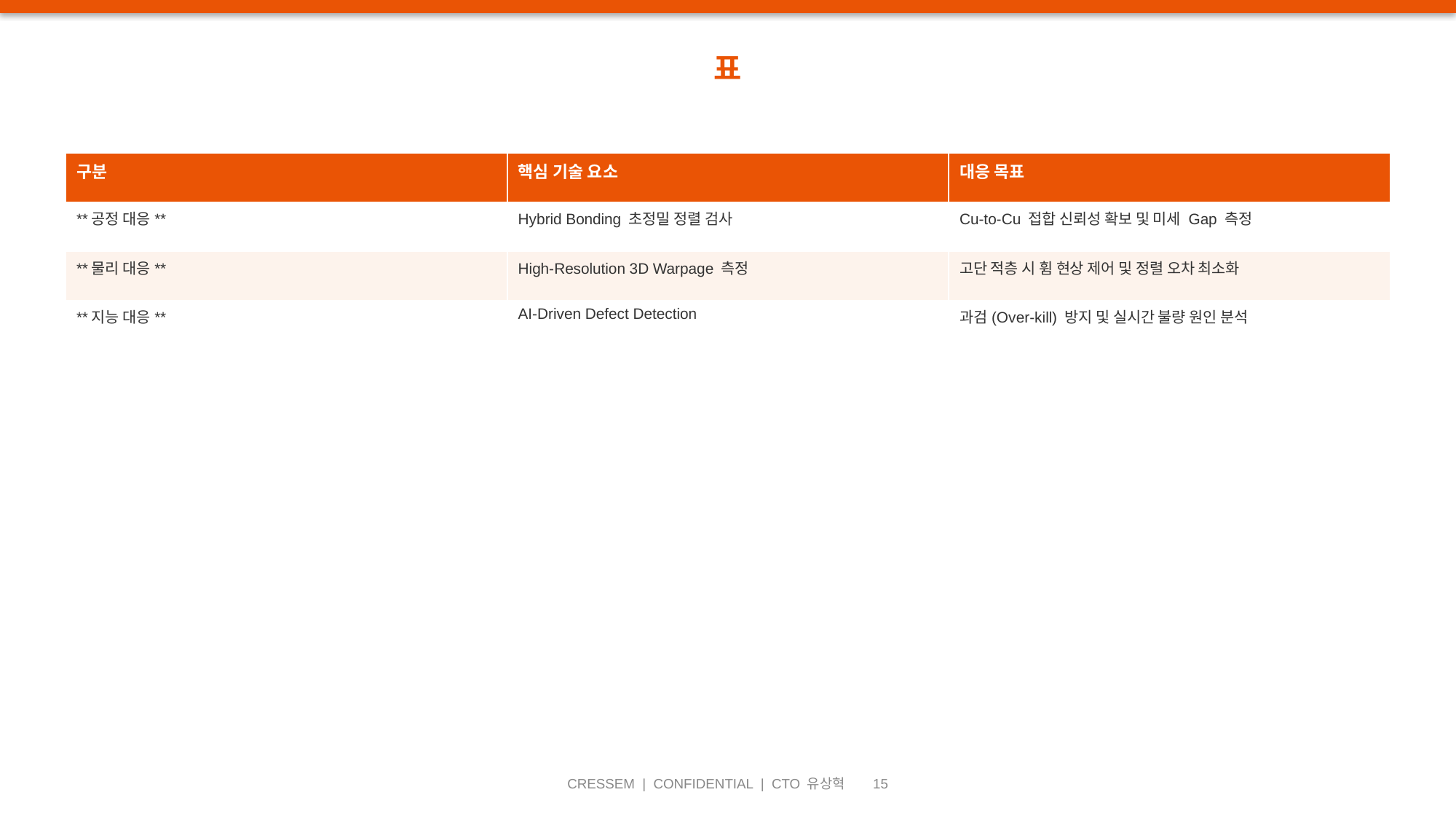

표
| 구분 | 핵심 기술 요소 | 대응 목표 |
| --- | --- | --- |
| \*\*공정 대응\*\* | Hybrid Bonding 초정밀 정렬 검사 | Cu-to-Cu 접합 신뢰성 확보 및 미세 Gap 측정 |
| \*\*물리 대응\*\* | High-Resolution 3D Warpage 측정 | 고단 적층 시 휨 현상 제어 및 정렬 오차 최소화 |
| \*\*지능 대응\*\* | AI-Driven Defect Detection | 과검(Over-kill) 방지 및 실시간 불량 원인 분석 |
CRESSEM  |  CONFIDENTIAL  |  CTO 유상혁        15